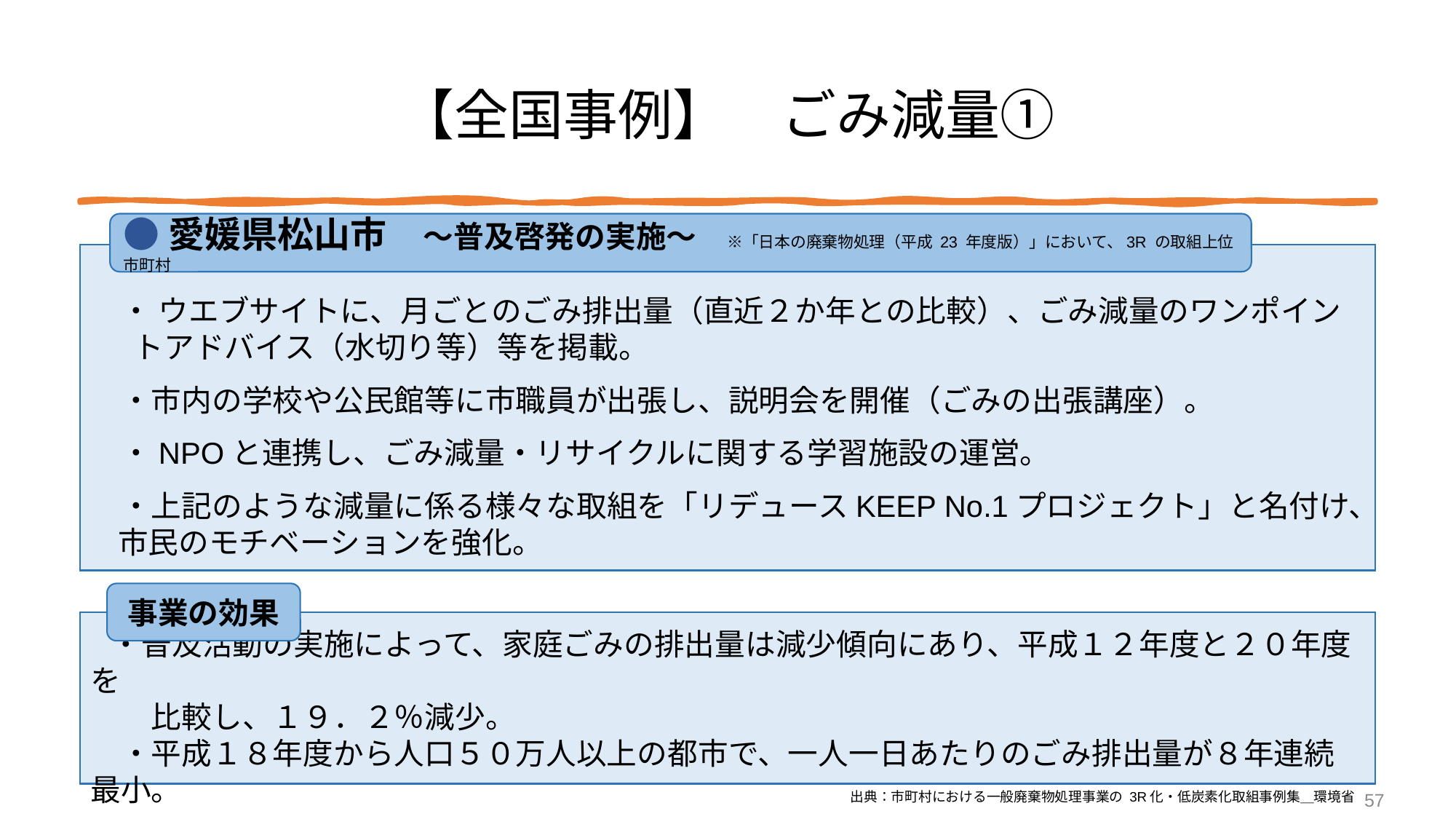

# 【全国事例】　ごみ減量①

●愛媛県松山市　～普及啓発の実施～　※「日本の廃棄物処理（平成 23 年度版）」において、3R の取組上位市町村

　・ ウエブサイトに、月ごとのごみ排出量（直近２か年との比較）、ごみ減量のワンポイントアドバイス（水切り等）等を掲載。

　・市内の学校や公民館等に市職員が出張し、説明会を開催（ごみの出張講座）。

　・NPOと連携し、ごみ減量・リサイクルに関する学習施設の運営。

　・上記のような減量に係る様々な取組を「リデュースKEEP No.1プロジェクト」と名付け、
   市民のモチベーションを強化。

事業の効果

  ・普及活動の実施によって、家庭ごみの排出量は減少傾向にあり、平成１２年度と２０年度を
　　比較し、１９．２％減少。
　・平成１８年度から人口５０万人以上の都市で、一人一日あたりのごみ排出量が８年連続最小。
57
出典：市町村における一般廃棄物処理事業の 3R化・低炭素化取組事例集＿環境省